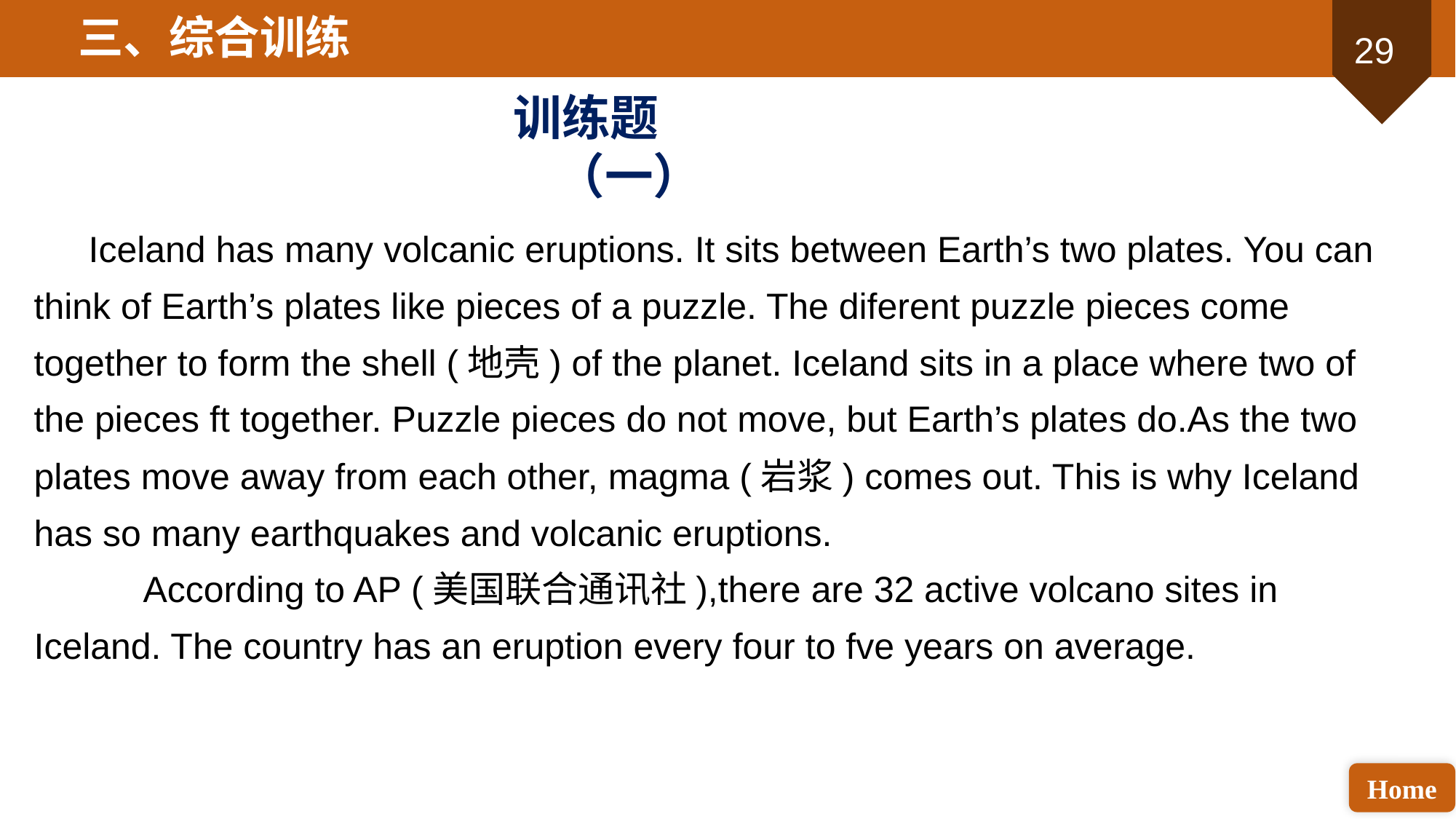

三、综合训练
训练题（一）
Iceland has many volcanic eruptions. It sits between Earth’s two plates. You can think of Earth’s plates like pieces of a puzzle. The diferent puzzle pieces come together to form the shell (地壳) of the planet. Iceland sits in a place where two of the pieces ft together. Puzzle pieces do not move, but Earth’s plates do.As the two plates move away from each other, magma (岩浆) comes out. This is why Iceland has so many earthquakes and volcanic eruptions.
	According to AP (美国联合通讯社),there are 32 active volcano sites in Iceland. The country has an eruption every four to fve years on average.